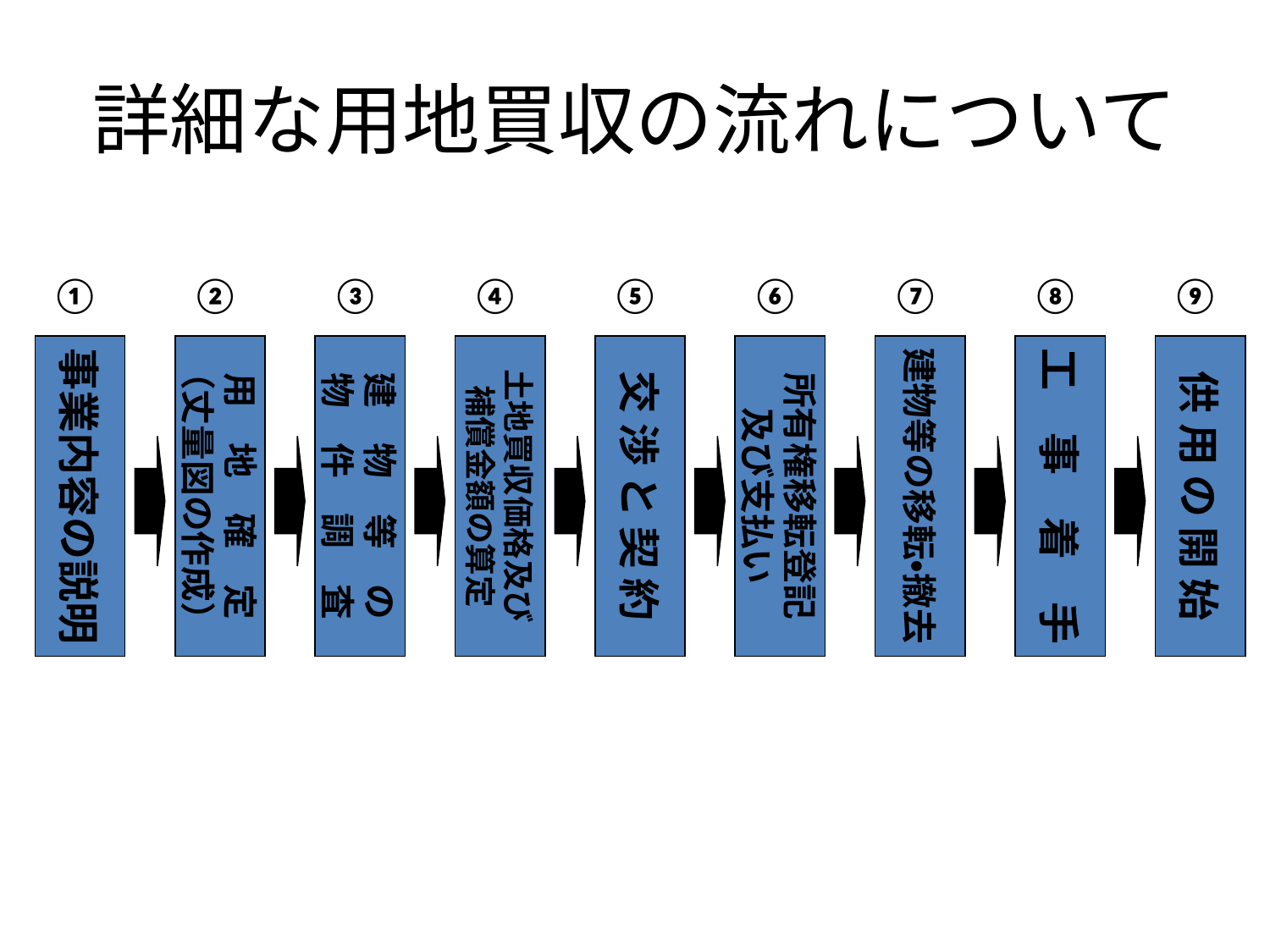

# 詳細な用地買収の流れについて
①
②
③
④
⑤
⑥
⑦
⑧
⑨
事業内容の説明
用　地　確　定
（丈量図の作成）
建　物　等　の
物　件　調　査
土地買収価格及び
補償金額の算定
交 渉 と 契 約
所有権移転登記
及び支払い
建物等の移転・撤去
工　事　着　手
供 用 の 開 始